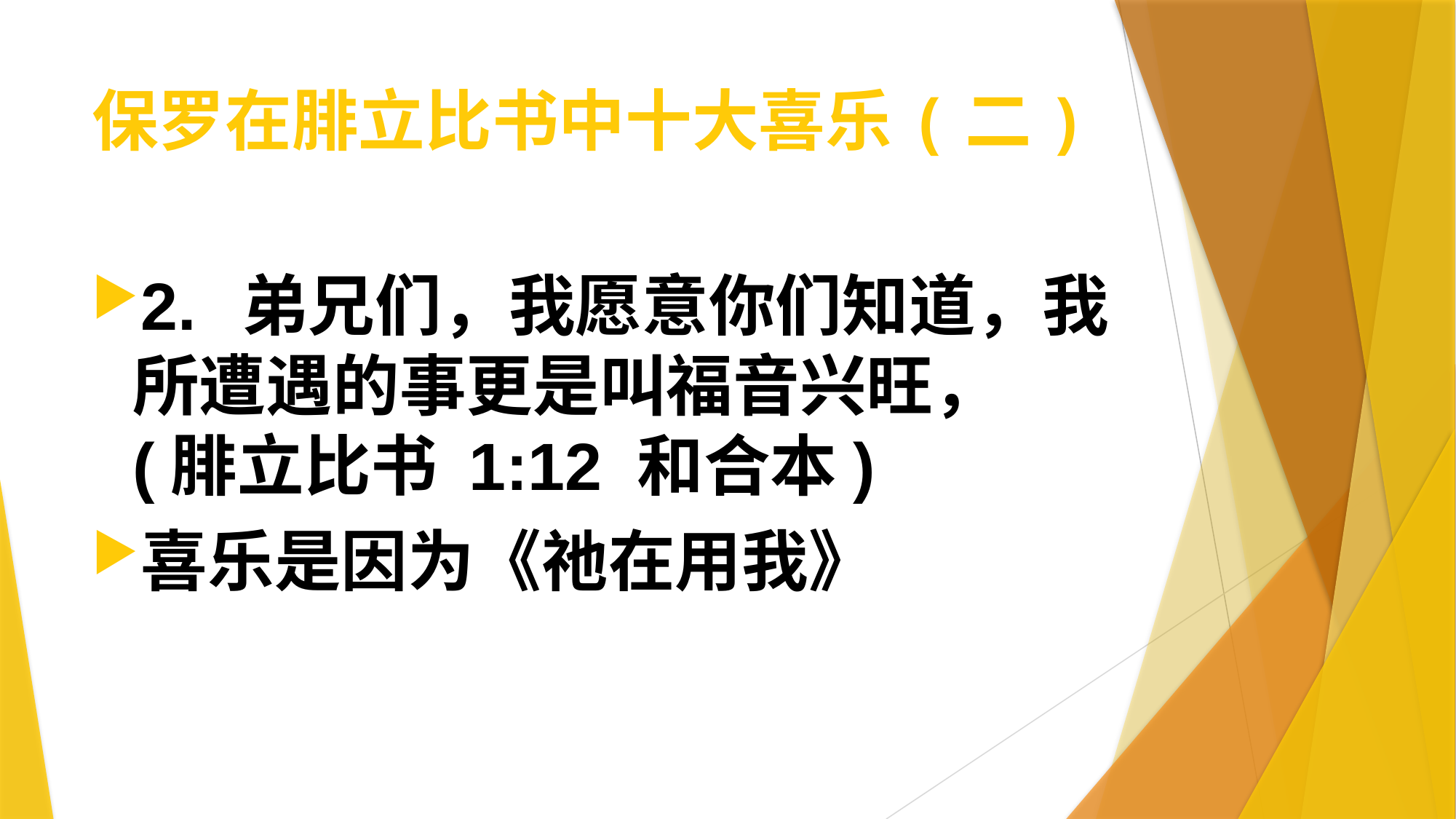

# 保罗在腓立比书中十大喜乐(二)
2.	弟兄们，我愿意你们知道，我所遭遇的事更是叫福音兴旺， (腓立比书 1:12 和合本)
喜乐是因为《祂在用我》